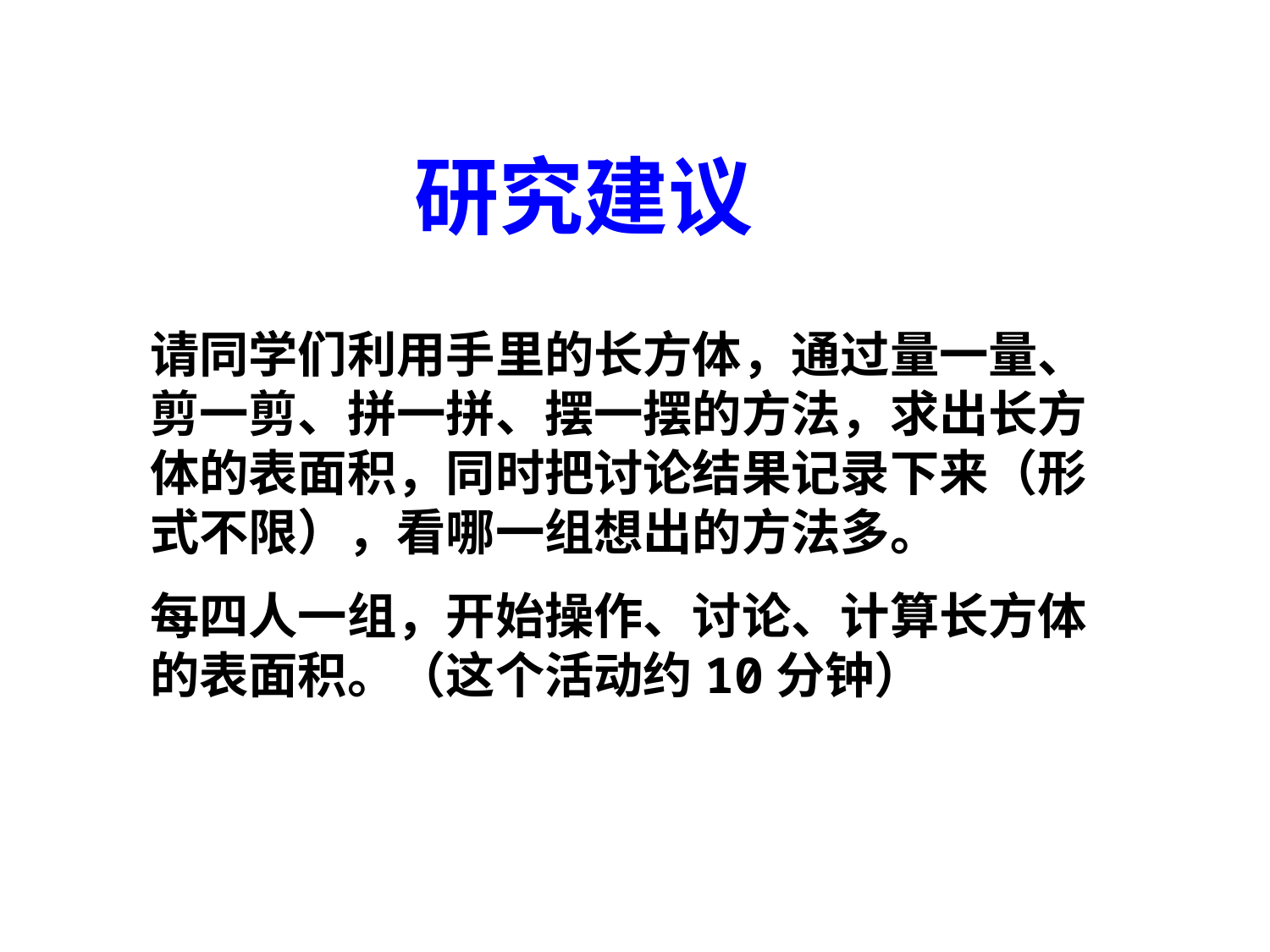

研究建议
请同学们利用手里的长方体，通过量一量、剪一剪、拼一拼、摆一摆的方法，求出长方体的表面积，同时把讨论结果记录下来（形式不限），看哪一组想出的方法多。
每四人一组，开始操作、讨论、计算长方体的表面积。（这个活动约10分钟）